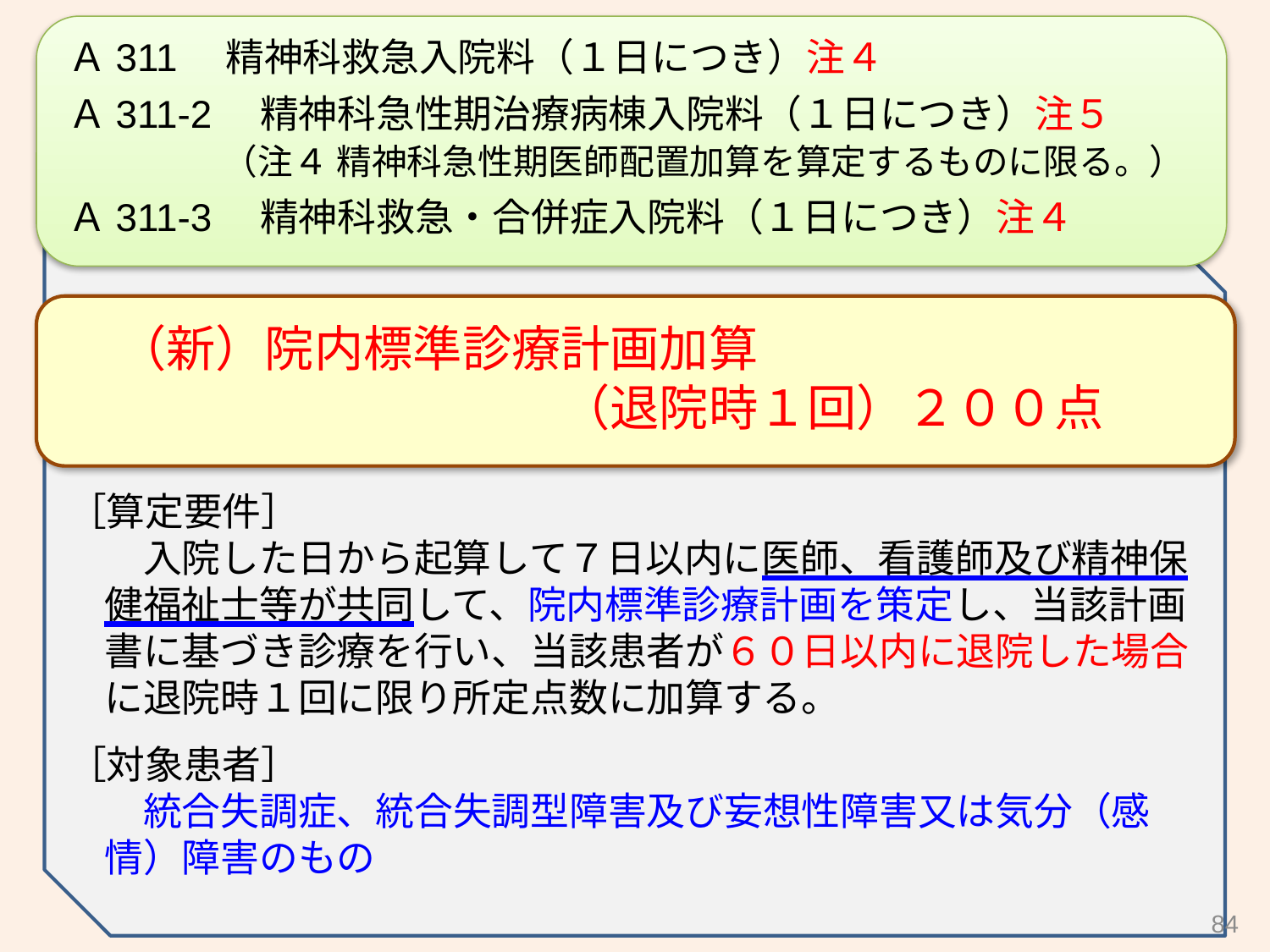

Ａ311　精神科救急入院料（１日につき）注４
Ａ311-2　精神科急性期治療病棟入院料（１日につき）注５
　　　　（注４ 精神科急性期医師配置加算を算定するものに限る。）
Ａ311-3　精神科救急・合併症入院料（１日につき）注４

　（新）院内標準診療計画加算
　　　　　　　　　　（退院時１回）２００点

［算定要件］
　入院した日から起算して７日以内に医師、看護師及び精神保健福祉士等が共同して、院内標準診療計画を策定し、当該計画書に基づき診療を行い、当該患者が６０日以内に退院した場合に退院時１回に限り所定点数に加算する。
［対象患者］
　統合失調症、統合失調型障害及び妄想性障害又は気分（感情）障害のもの

84